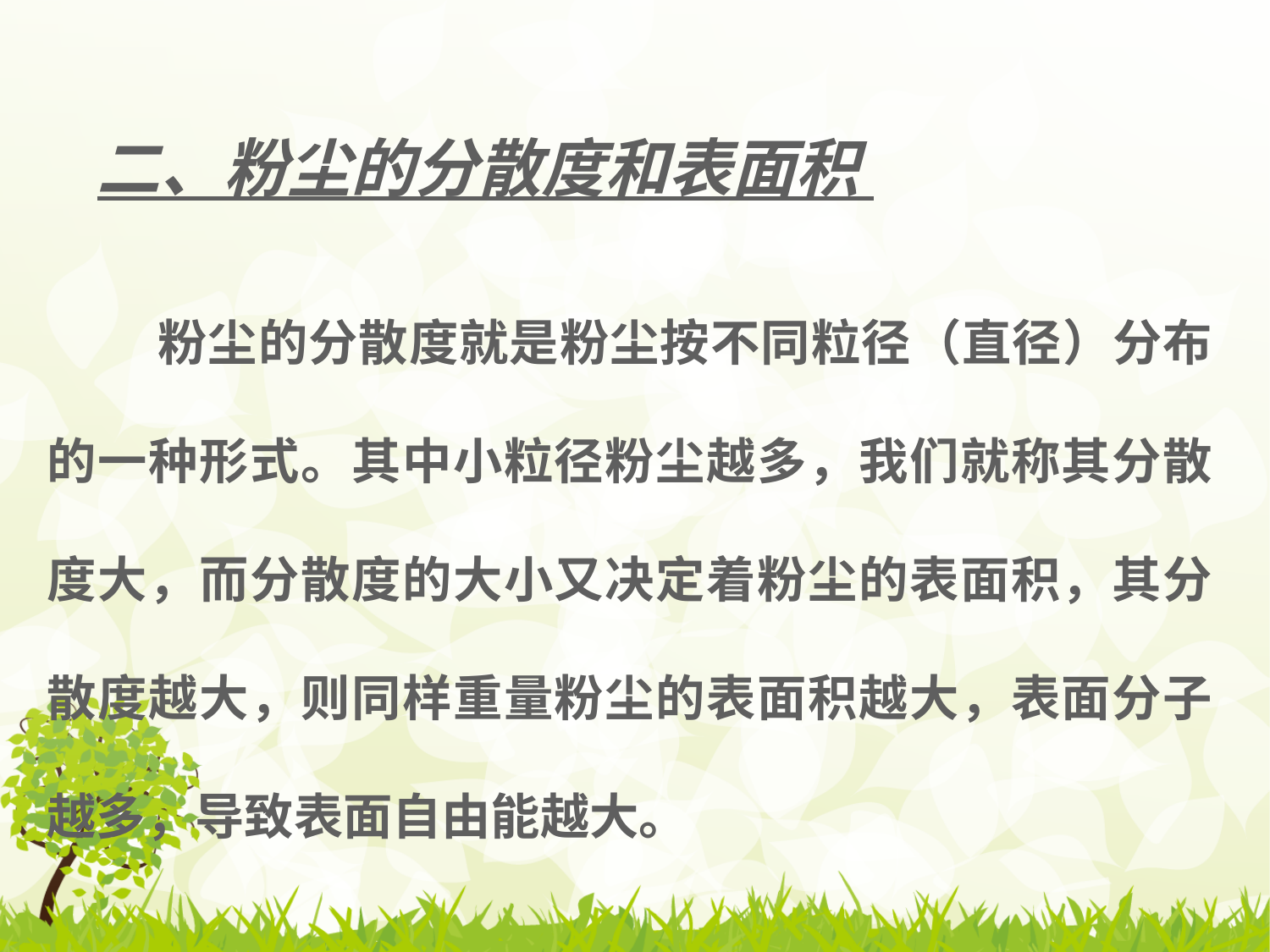

二、粉尘的分散度和表面积
        粉尘的分散度就是粉尘按不同粒径（直径）分布的一种形式。其中小粒径粉尘越多，我们就称其分散度大，而分散度的大小又决定着粉尘的表面积，其分散度越大，则同样重量粉尘的表面积越大，表面分子越多，导致表面自由能越大。